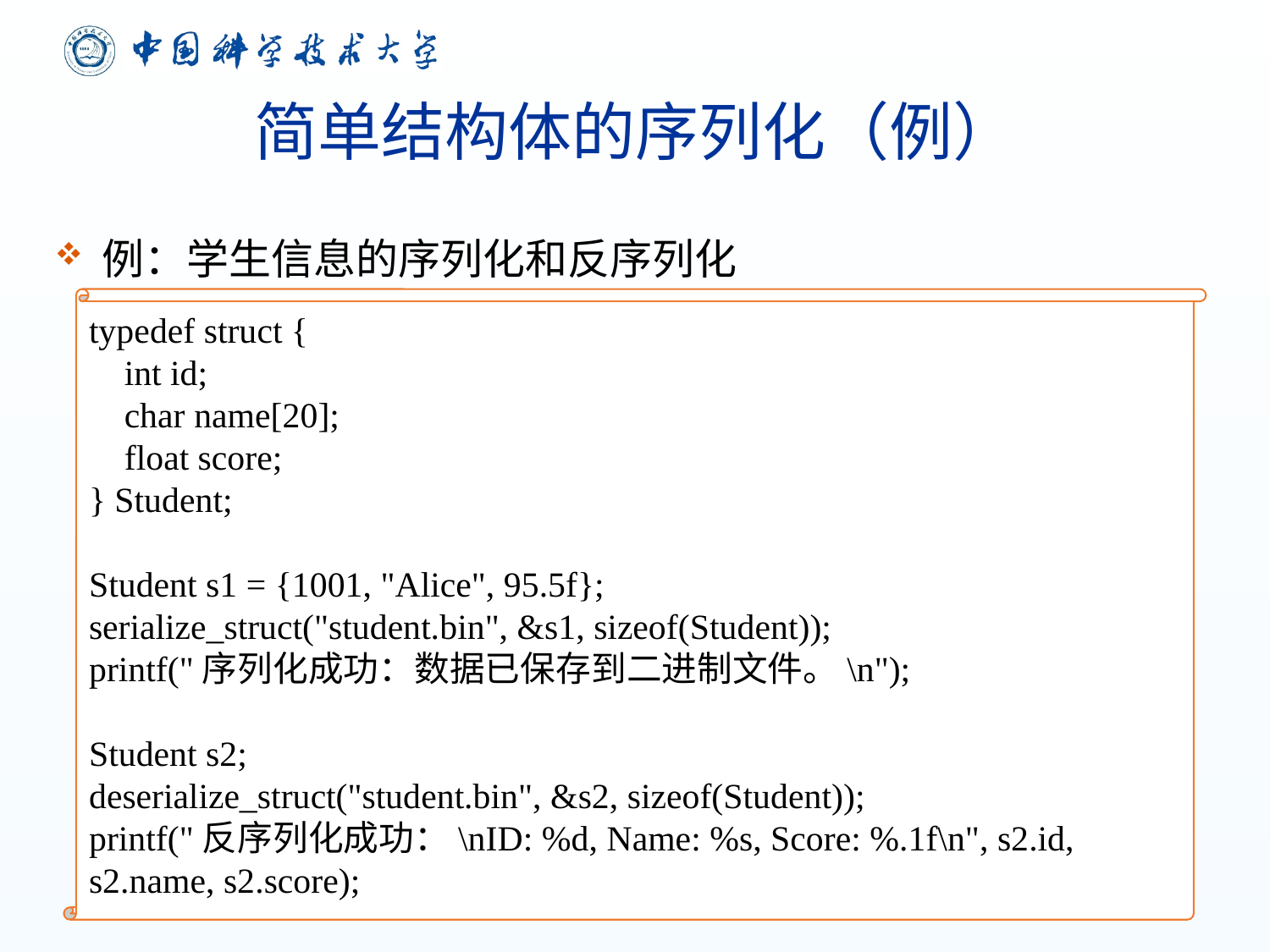

# 简单结构体的序列化（例）
例：学生信息的序列化和反序列化
typedef struct {
    int id;
    char name[20];
    float score;
} Student;

Student s1 = {1001, "Alice", 95.5f};
serialize_struct("student.bin", &s1, sizeof(Student));
printf("序列化成功：数据已保存到二进制文件。\n");

Student s2;
deserialize_struct("student.bin", &s2, sizeof(Student));
printf("反序列化成功：\nID: %d, Name: %s, Score: %.1f\n", s2.id, s2.name, s2.score);